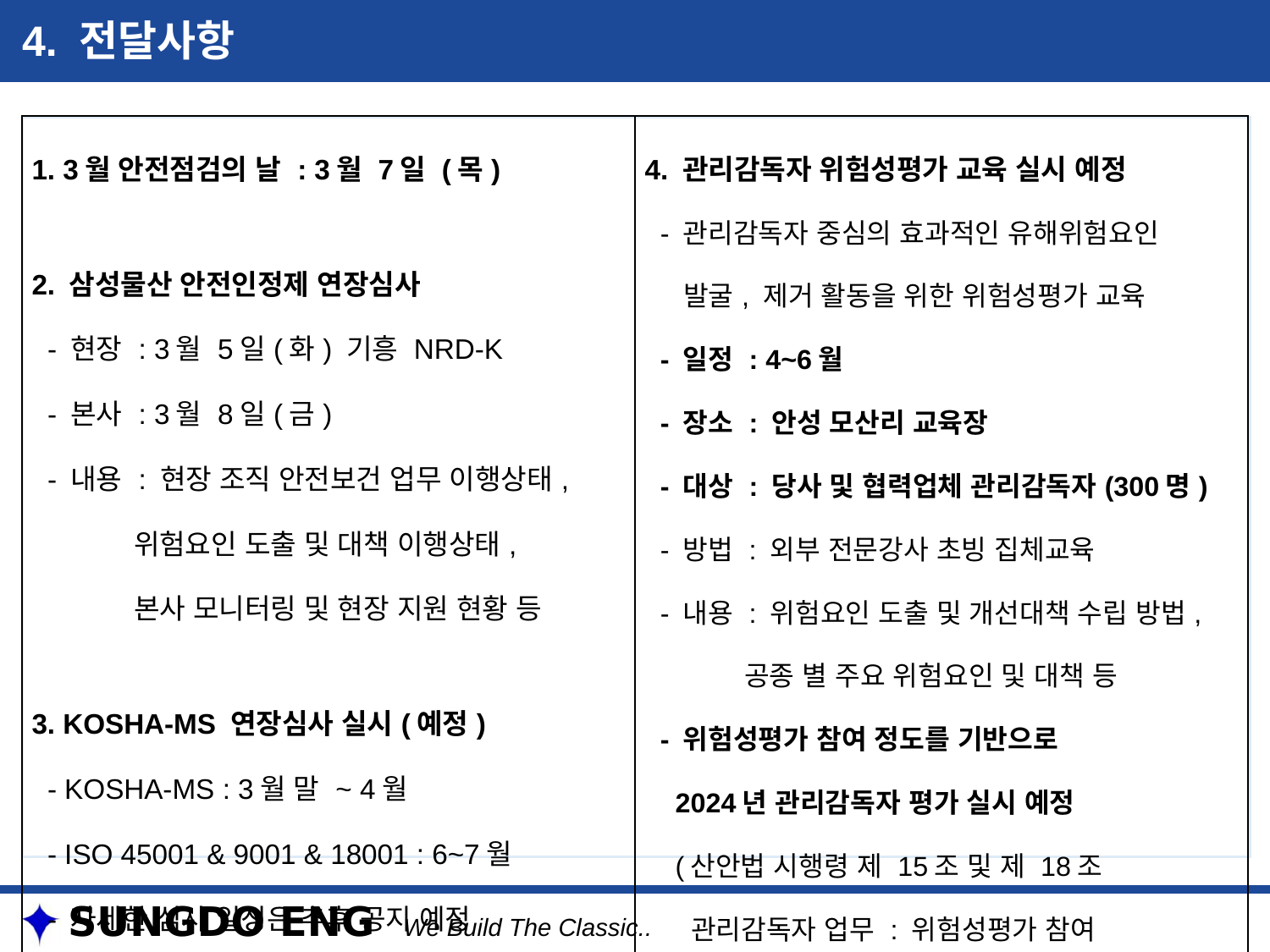

4. 전달사항
| 1. 3월 안전점검의 날 : 3월 7일 (목) 2. 삼성물산 안전인정제 연장심사 - 현장 : 3월 5일(화) 기흥 NRD-K - 본사 : 3월 8일(금) - 내용 : 현장 조직 안전보건 업무 이행상태, 위험요인 도출 및 대책 이행상태, 본사 모니터링 및 현장 지원 현황 등 3. KOSHA-MS 연장심사 실시(예정) - KOSHA-MS : 3월 말 ~ 4월 - ISO 45001 & 9001 & 18001 : 6~7월 - 자세한 심사 일정은 추후 공지 예정 | 4. 관리감독자 위험성평가 교육 실시 예정 - 관리감독자 중심의 효과적인 유해위험요인 발굴, 제거 활동을 위한 위험성평가 교육 - 일정 : 4~6월 - 장소 : 안성 모산리 교육장 - 대상 : 당사 및 협력업체 관리감독자(300명) - 방법 : 외부 전문강사 초빙 집체교육 - 내용 : 위험요인 도출 및 개선대책 수립 방법, 공종 별 주요 위험요인 및 대책 등 - 위험성평가 참여 정도를 기반으로 2024년 관리감독자 평가 실시 예정 (산안법 시행령 제 15조 및 제 18조 관리감독자 업무 : 위험성평가 참여 안전관리자 업무 : 위험성평가 지도조언) |
| --- | --- |